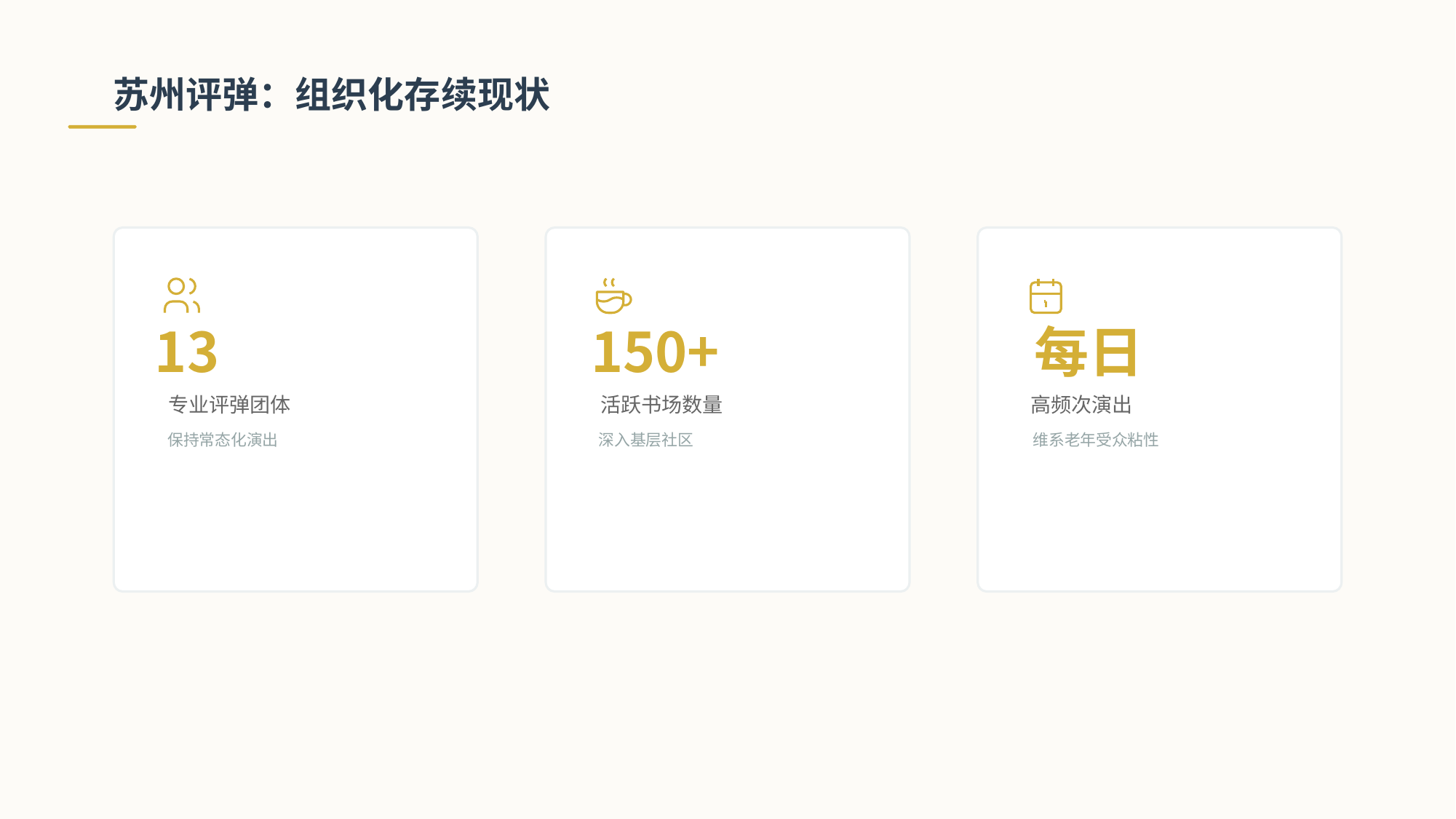

苏州评弹：组织化存续现状

13
专业评弹团体
保持常态化演出

150+
活跃书场数量
深入基层社区

每日
高频次演出
维系老年受众粘性